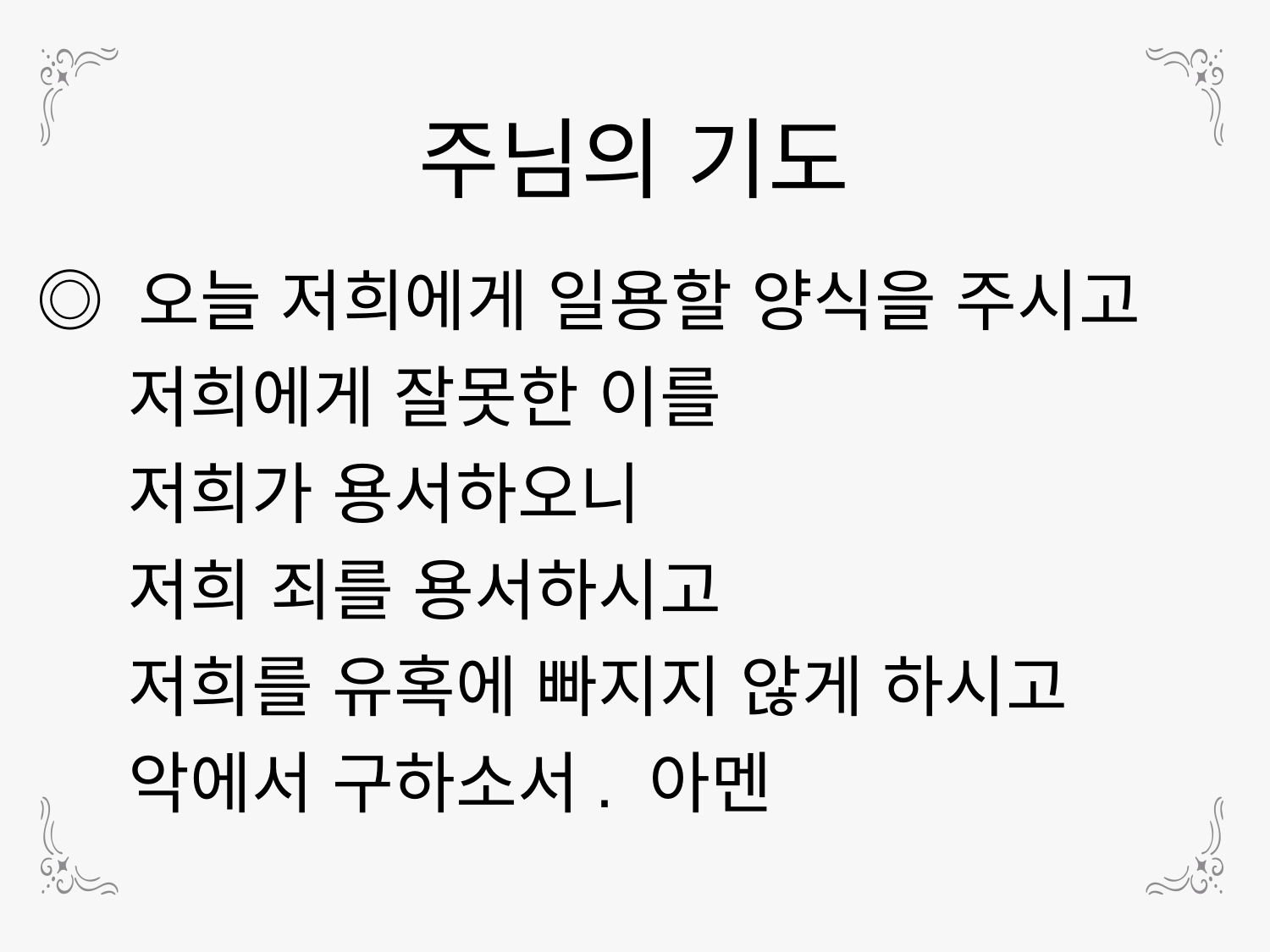

주님의 기도
◎ 오늘 저희에게 일용할 양식을 주시고
    저희에게 잘못한 이를
    저희가 용서하오니
    저희 죄를 용서하시고
    저희를 유혹에 빠지지 않게 하시고
    악에서 구하소서. 아멘